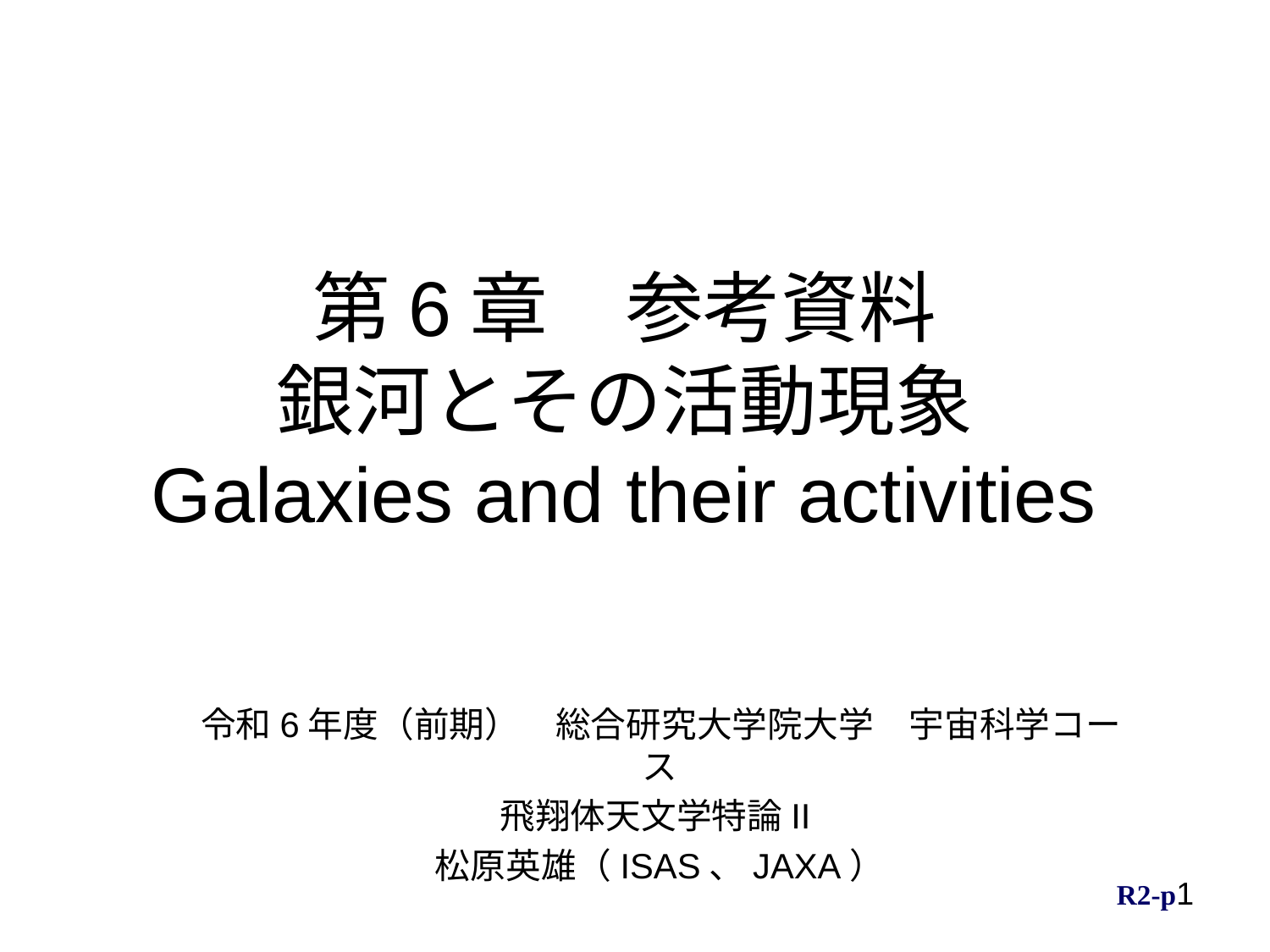

# 第6章　参考資料 銀河とその活動現象 Galaxies and their activities
令和6年度（前期）　総合研究大学院大学　宇宙科学コース
飛翔体天文学特論II
松原英雄（ISAS、JAXA）
R2-p1